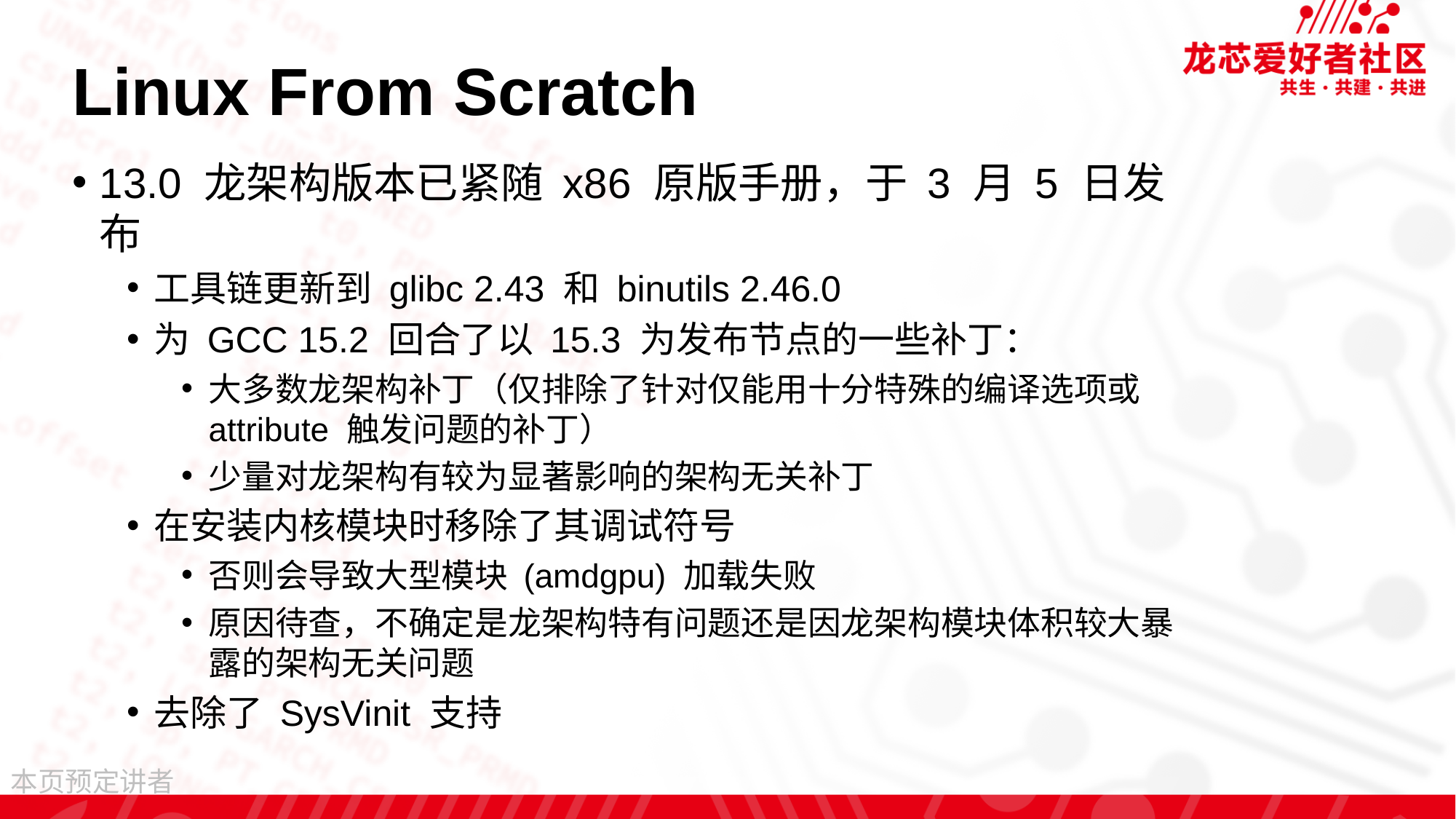

# Linux From Scratch
13.0 龙架构版本已紧随 x86 原版手册，于 3 月 5 日发布
工具链更新到 glibc 2.43 和 binutils 2.46.0
为 GCC 15.2 回合了以 15.3 为发布节点的一些补丁：
大多数龙架构补丁（仅排除了针对仅能用十分特殊的编译选项或 attribute 触发问题的补丁）
少量对龙架构有较为显著影响的架构无关补丁
在安装内核模块时移除了其调试符号
否则会导致大型模块 (amdgpu) 加载失败
原因待查，不确定是龙架构特有问题还是因龙架构模块体积较大暴露的架构无关问题
去除了 SysVinit 支持